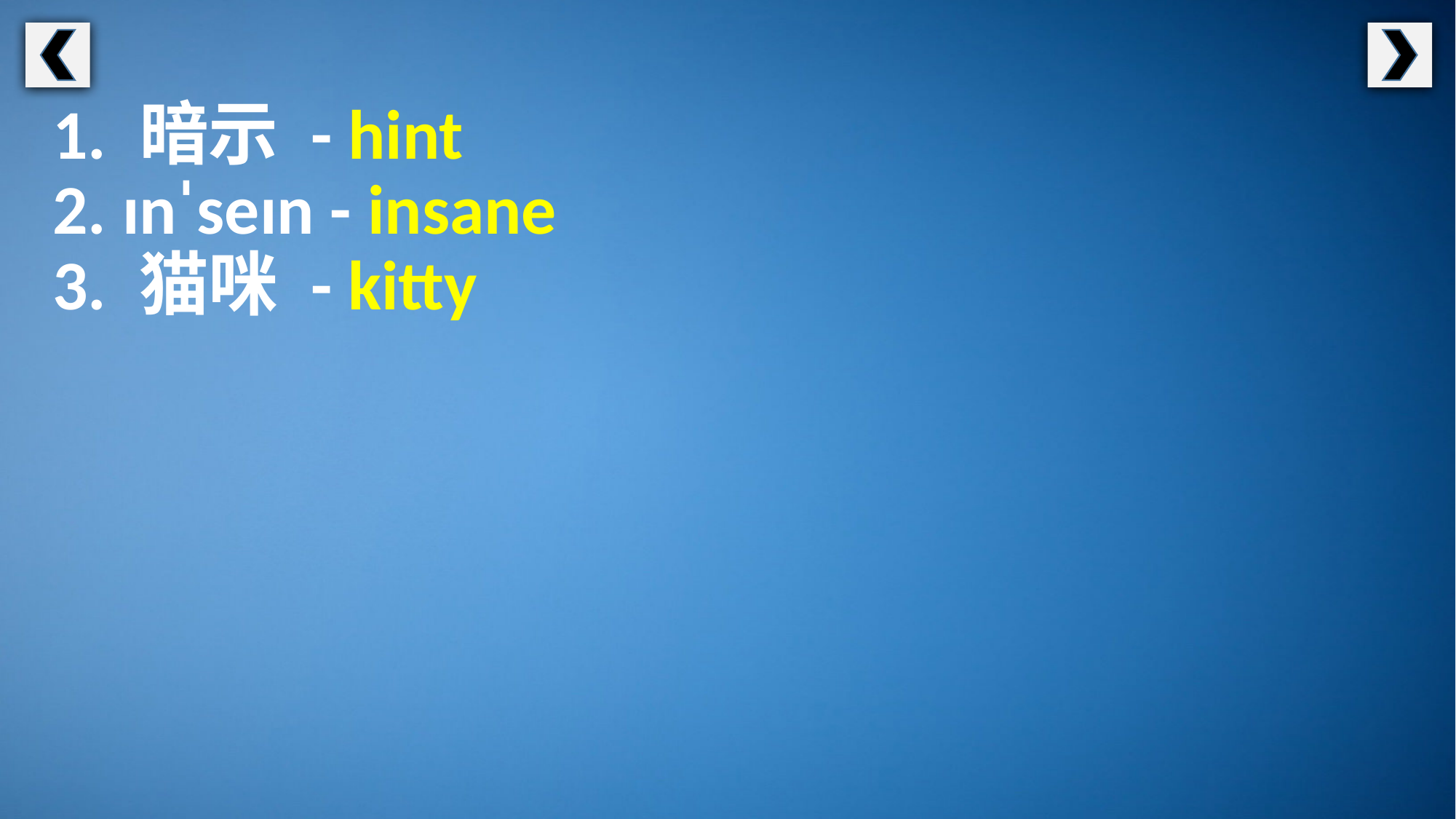

1. 暗示 - hint
2. ɪnˈseɪn - insane
3. 猫咪 - kitty